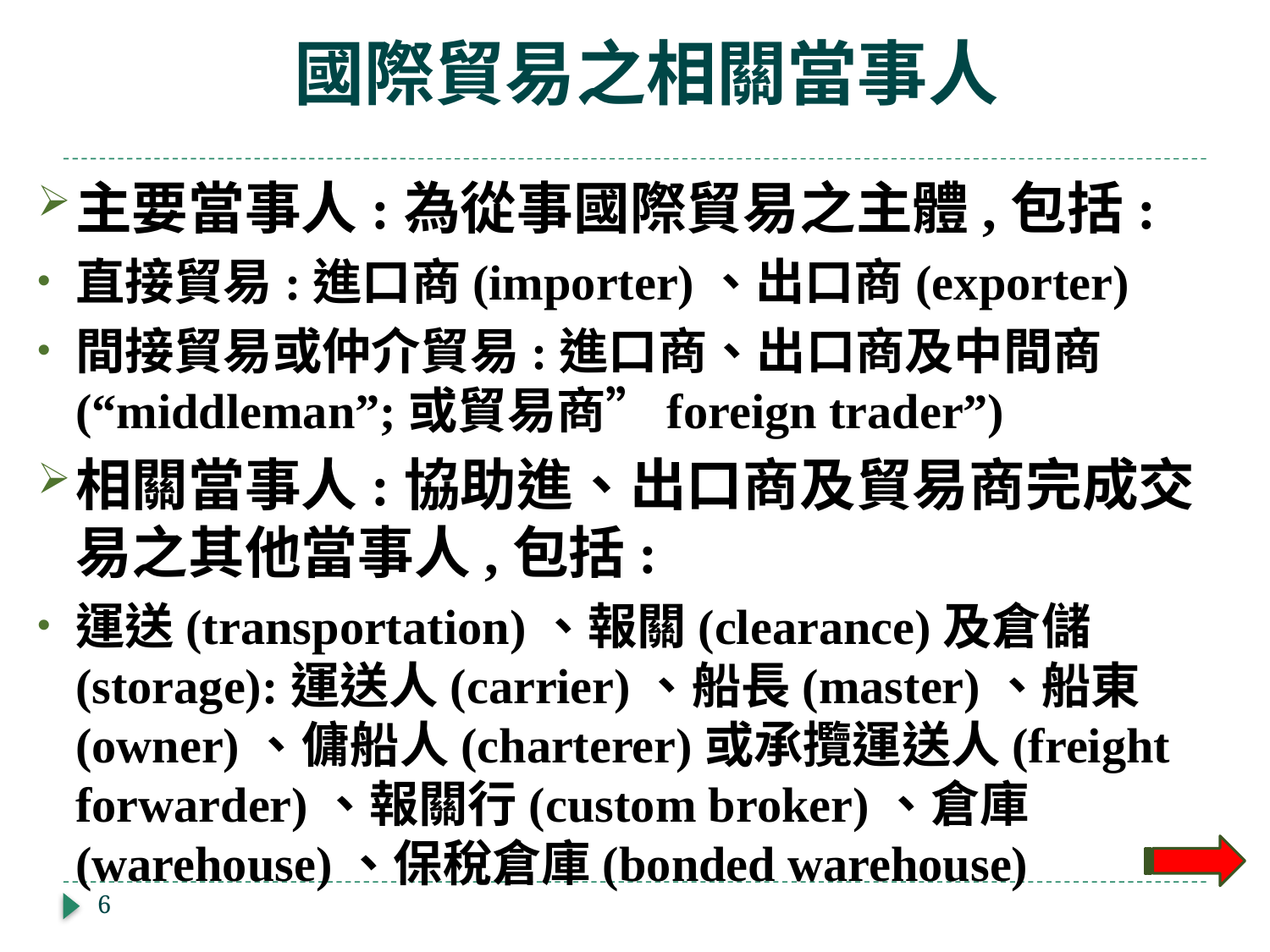

# 國際貿易之相關當事人
主要當事人:為從事國際貿易之主體,包括:
直接貿易:進口商(importer)、出口商(exporter)
間接貿易或仲介貿易:進口商、出口商及中間商(“middleman”;或貿易商”foreign trader”)
相關當事人:協助進、出口商及貿易商完成交易之其他當事人,包括:
運送(transportation)、報關(clearance)及倉儲(storage):運送人(carrier)、船長(master)、船東(owner)、傭船人(charterer)或承攬運送人(freight forwarder)、報關行(custom broker)、倉庫(warehouse)、保稅倉庫(bonded warehouse)

6